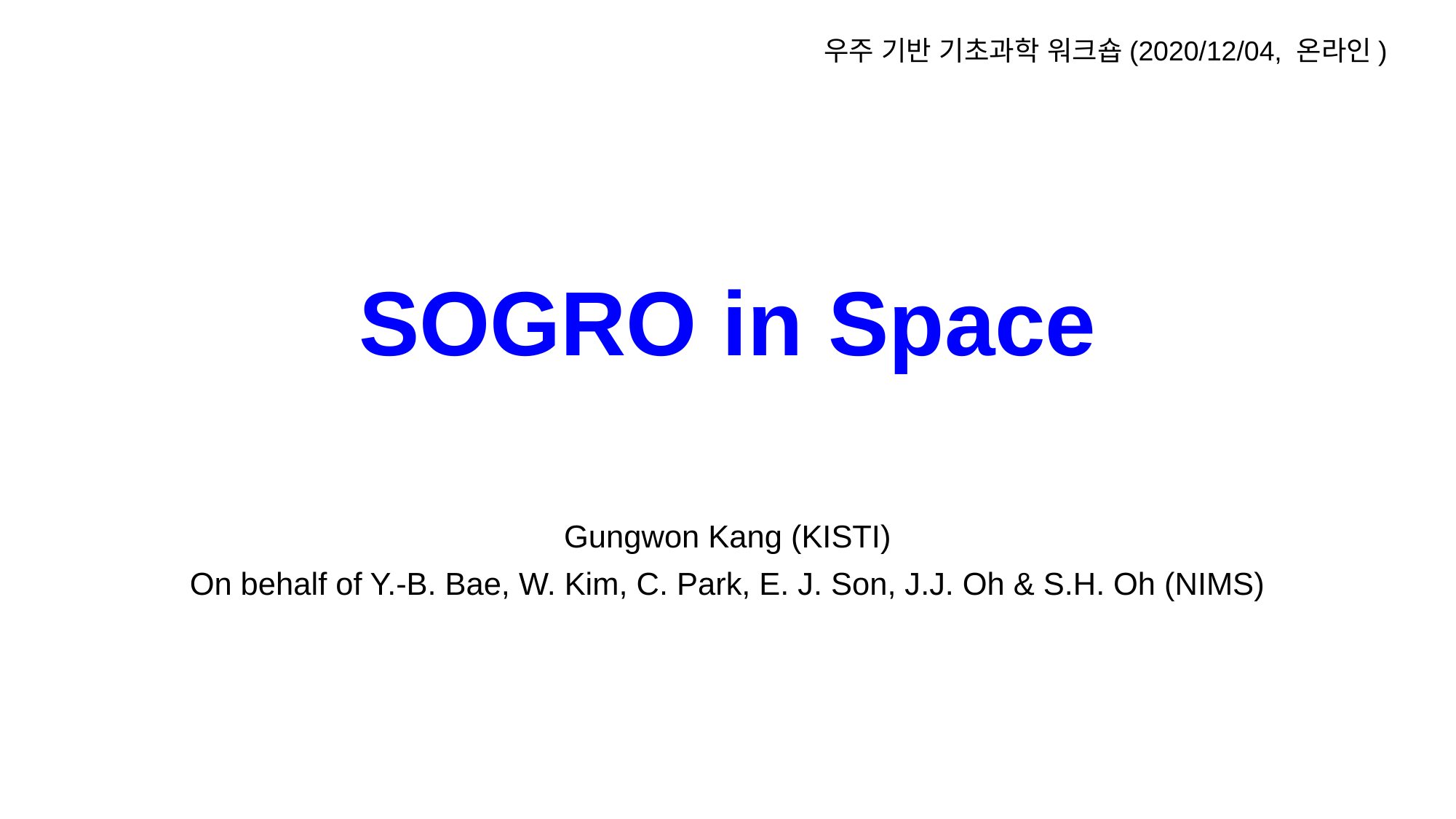

우주 기반 기초과학 워크숍(2020/12/04, 온라인)
# SOGRO in Space
Gungwon Kang (KISTI)
On behalf of Y.-B. Bae, W. Kim, C. Park, E. J. Son, J.J. Oh & S.H. Oh (NIMS)